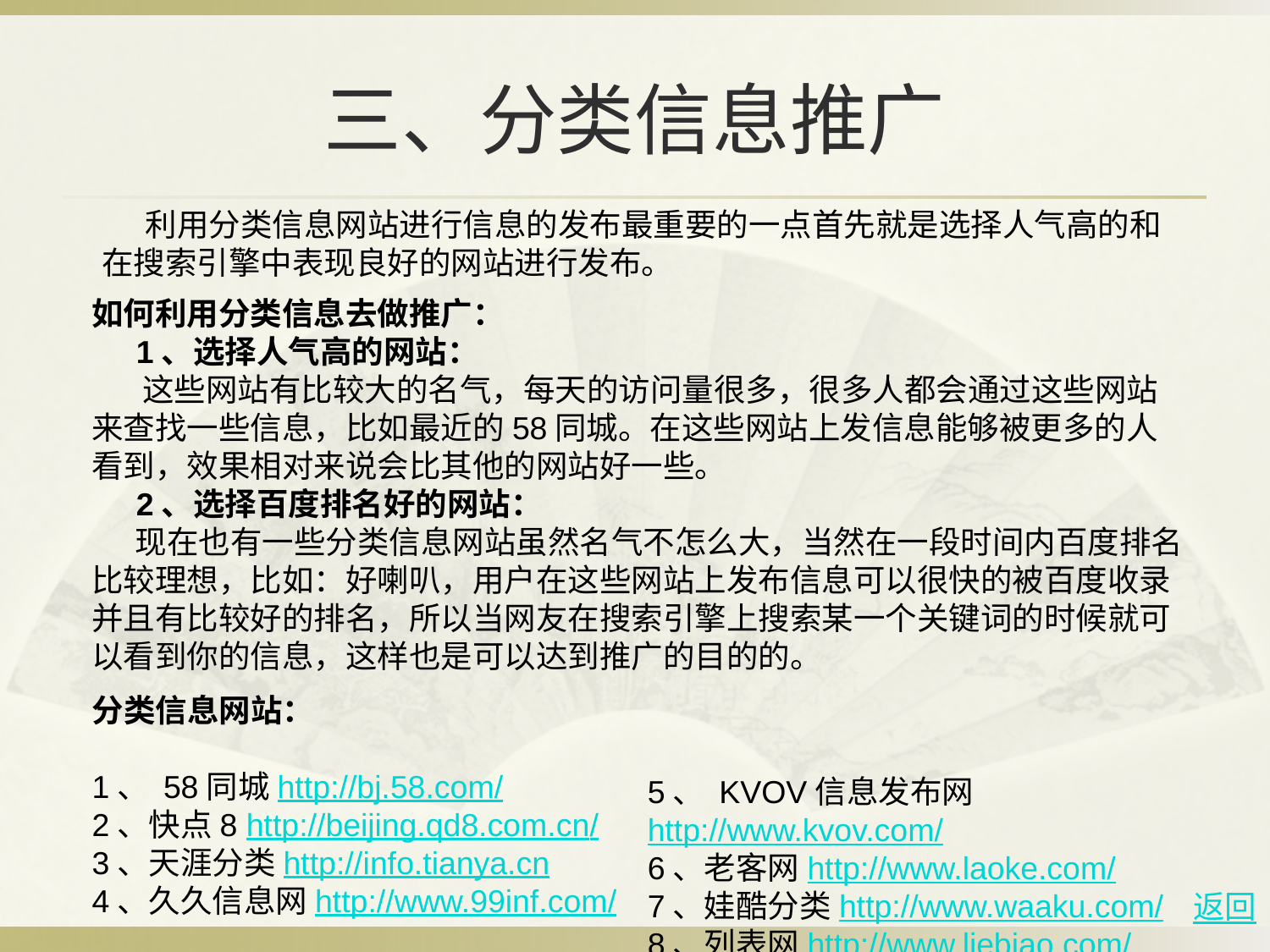

# 三、分类信息推广
     利用分类信息网站进行信息的发布最重要的一点首先就是选择人气高的和在搜索引擎中表现良好的网站进行发布。
如何利用分类信息去做推广：
     1、选择人气高的网站：
      这些网站有比较大的名气，每天的访问量很多，很多人都会通过这些网站来查找一些信息，比如最近的58同城。在这些网站上发信息能够被更多的人看到，效果相对来说会比其他的网站好一些。
     2、选择百度排名好的网站：
     现在也有一些分类信息网站虽然名气不怎么大，当然在一段时间内百度排名比较理想，比如：好喇叭，用户在这些网站上发布信息可以很快的被百度收录并且有比较好的排名，所以当网友在搜索引擎上搜索某一个关键词的时候就可以看到你的信息，这样也是可以达到推广的目的的。
分类信息网站：

1、 58同城http://bj.58.com/
2、快点8 http://beijing.qd8.com.cn/
3、天涯分类http://info.tianya.cn
4、久久信息网http://www.99inf.com/
5、 KVOV信息发布网http://www.kvov.com/
6、老客网http://www.laoke.com/
7、娃酷分类http://www.waaku.com/
8、列表网http://www.liebiao.com/
返回